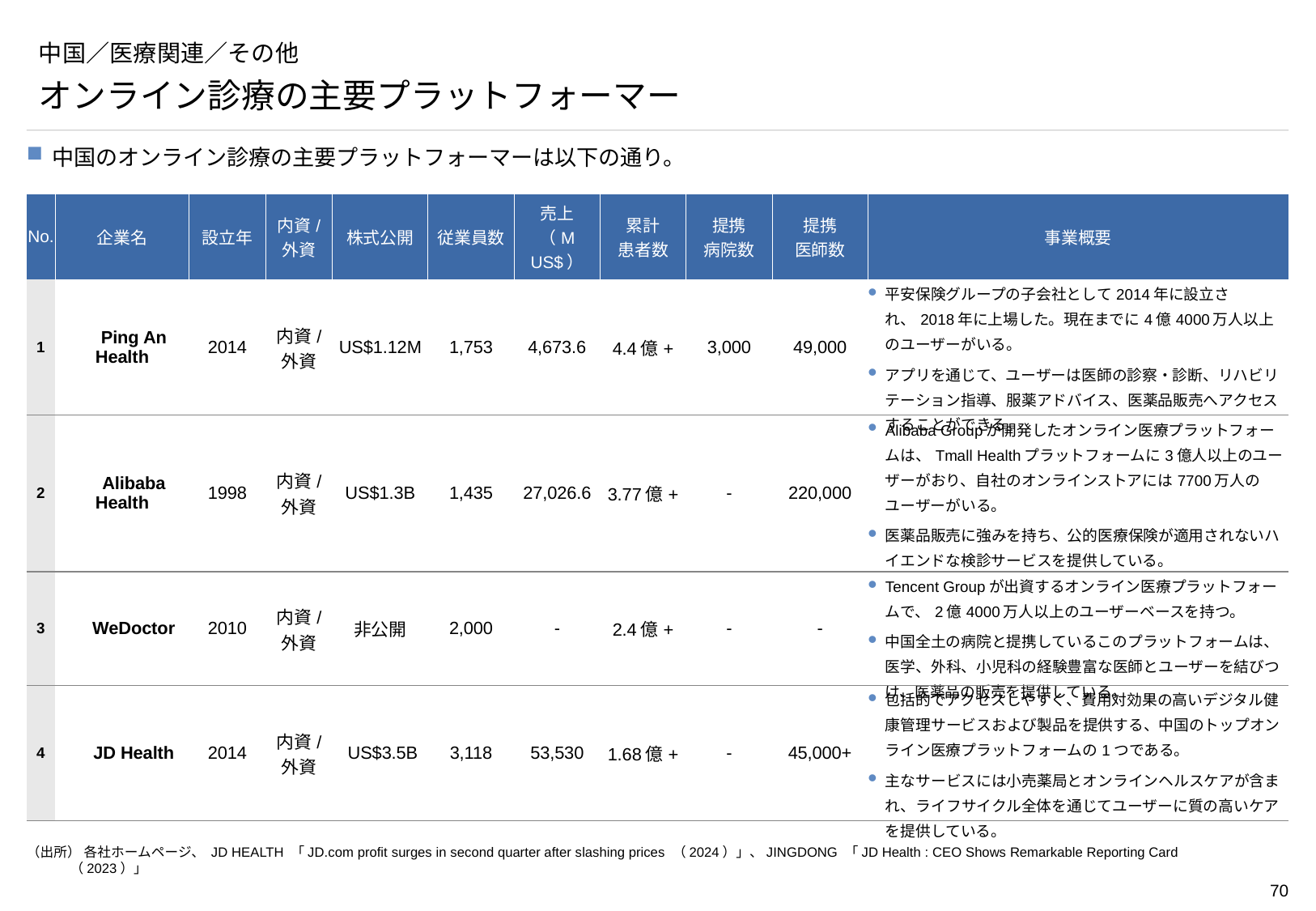

# 中国／医療関連／その他
オンライン診療の主要プラットフォーマー
中国のオンライン診療の主要プラットフォーマーは以下の通り。
| No. | 企業名 | 設立年 | 内資/ 外資 | 株式公開 | 従業員数 | 売上 （M US$） | 累計 患者数 | 提携 病院数 | 提携 医師数 | 事業概要 |
| --- | --- | --- | --- | --- | --- | --- | --- | --- | --- | --- |
| 1 | Ping An Health | 2014 | 内資/ 外資 | US$1.12M | 1,753 | 4,673.6 | 4.4億+ | 3,000 | 49,000 | 平安保険グループの子会社として2014年に設立され、2018年に上場した。現在までに4億4000万人以上のユーザーがいる。 アプリを通じて、ユーザーは医師の診察・診断、リハビリテーション指導、服薬アドバイス、医薬品販売へアクセスすることができる。 |
| 2 | Alibaba Health | 1998 | 内資/ 外資 | US$1.3B | 1,435 | 27,026.6 | 3.77億+ | - | 220,000 | Alibaba Groupが開発したオンライン医療プラットフォームは、Tmall Healthプラットフォームに3億人以上のユーザーがおり、自社のオンラインストアには7700万人のユーザーがいる。 医薬品販売に強みを持ち、公的医療保険が適用されないハイエンドな検診サービスを提供している。 |
| 3 | WeDoctor | 2010 | 内資/ 外資 | 非公開 | 2,000 | - | 2.4億+ | - | - | Tencent Groupが出資するオンライン医療プラットフォームで、2億4000万人以上のユーザーベースを持つ。 中国全土の病院と提携しているこのプラットフォームは、医学、外科、小児科の経験豊富な医師とユーザーを結びつけ、医薬品の販売を提供している。 |
| 4 | JD Health | 2014 | 内資/ 外資 | US$3.5B | 3,118 | 53,530 | 1.68億+ | - | 45,000+ | 包括的でアクセスしやすく、費用対効果の高いデジタル健康管理サービスおよび製品を提供する、中国のトップオンライン医療プラットフォームの1つである。 主なサービスには小売薬局とオンラインヘルスケアが含まれ、ライフサイクル全体を通じてユーザーに質の高いケアを提供している。 |
（出所） 各社ホームページ、 JD HEALTH 「JD.com profit surges in second quarter after slashing prices （2024）」、JINGDONG 「JD Health : CEO Shows Remarkable Reporting Card （2023）」